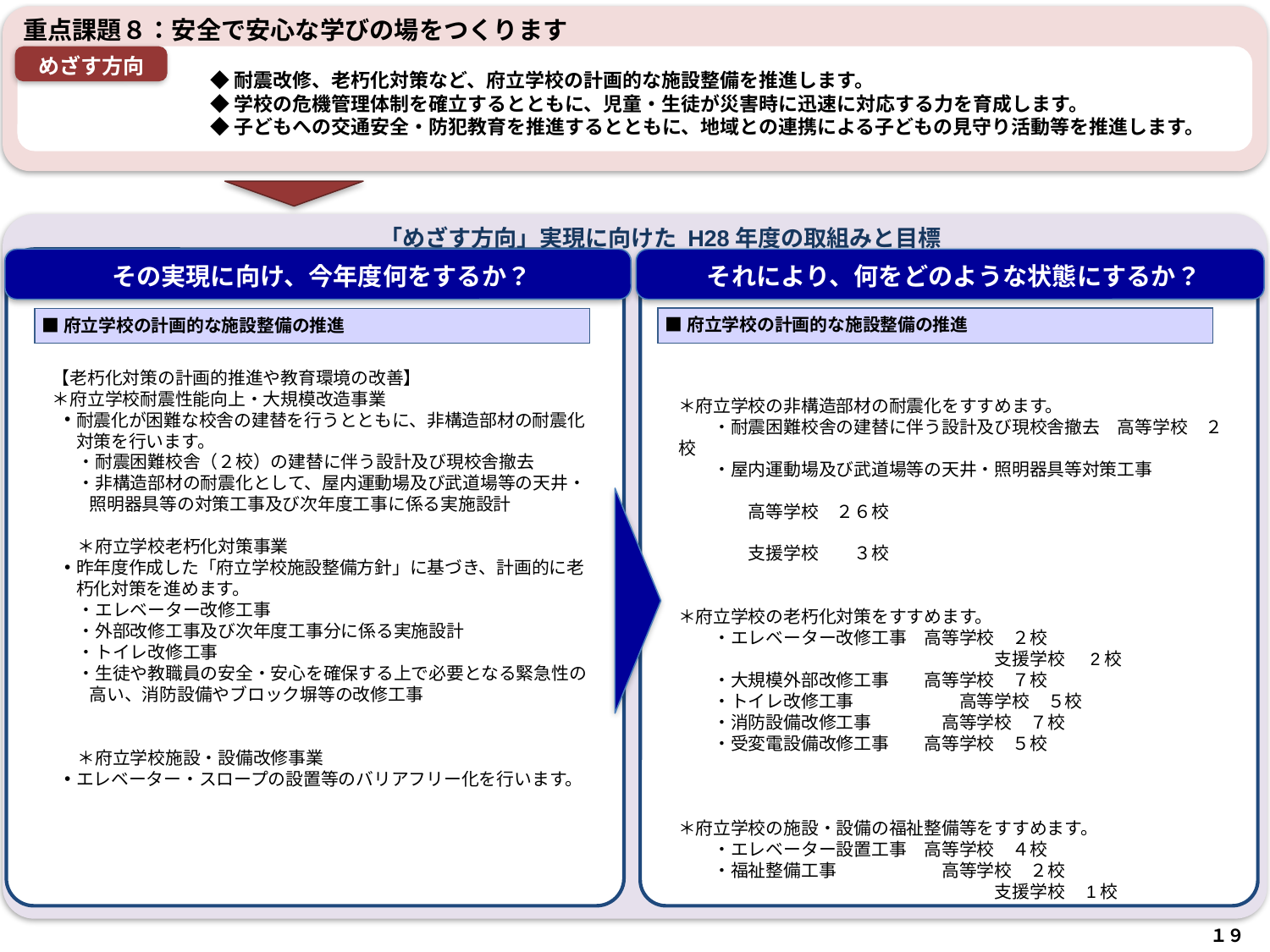

重点課題８：安全で安心な学びの場をつくります
めざす方向
◆耐震改修、老朽化対策など、府立学校の計画的な施設整備を推進します。
◆学校の危機管理体制を確立するとともに、児童・生徒が災害時に迅速に対応する力を育成します。
◆子どもへの交通安全・防犯教育を推進するとともに、地域との連携による子どもの見守り活動等を推進します。

　　 「めざす方向」実現に向けた H28年度の取組みと目標

その実現に向け、今年度何をするか？
それにより、何をどのような状態にするか？

■府立学校の計画的な施設整備の推進
■府立学校の計画的な施設整備の推進
【老朽化対策の計画的推進や教育環境の改善】
＊府立学校耐震性能向上・大規模改造事業
耐震化が困難な校舎の建替を行うとともに、非構造部材の耐震化対策を行います。
・耐震困難校舎（２校）の建替に伴う設計及び現校舎撤去
・非構造部材の耐震化として、屋内運動場及び武道場等の天井・照明器具等の対策工事及び次年度工事に係る実施設計

＊府立学校老朽化対策事業
昨年度作成した「府立学校施設整備方針」に基づき、計画的に老朽化対策を進めます。
・エレベーター改修工事
・外部改修工事及び次年度工事分に係る実施設計
・トイレ改修工事
・生徒や教職員の安全・安心を確保する上で必要となる緊急性の高い、消防設備やブロック塀等の改修工事

＊府立学校施設・設備改修事業
エレベーター・スロープの設置等のバリアフリー化を行います。

＊府立学校の非構造部材の耐震化をすすめます。
　　・耐震困難校舎の建替に伴う設計及び現校舎撤去　高等学校　２校
　　・屋内運動場及び武道場等の天井・照明器具等対策工事
　　　　　　　　　　　　　　　　　　　　　　　　　　　　　　　　　　　高等学校　２６校
　　　　　　　　　　　　　　　　　　　　　　　　　　　　　　　　　　　支援学校　　３校

＊府立学校の老朽化対策をすすめます。
　　・エレベーター改修工事　高等学校　２校
　　　　　　　　　　　　　　　　　　支援学校　 2校
　　・大規模外部改修工事　　高等学校　７校
　　・トイレ改修工事　　　　　　高等学校　５校
　　・消防設備改修工事　　　　高等学校　７校
　　・受変電設備改修工事　　高等学校　５校

＊府立学校の施設・設備の福祉整備等をすすめます。
　　・エレベーター設置工事　高等学校　４校
　　・福祉整備工事　　　　　　高等学校　２校
　　　　　　　　　　　　　　　　　　支援学校　1校

１９